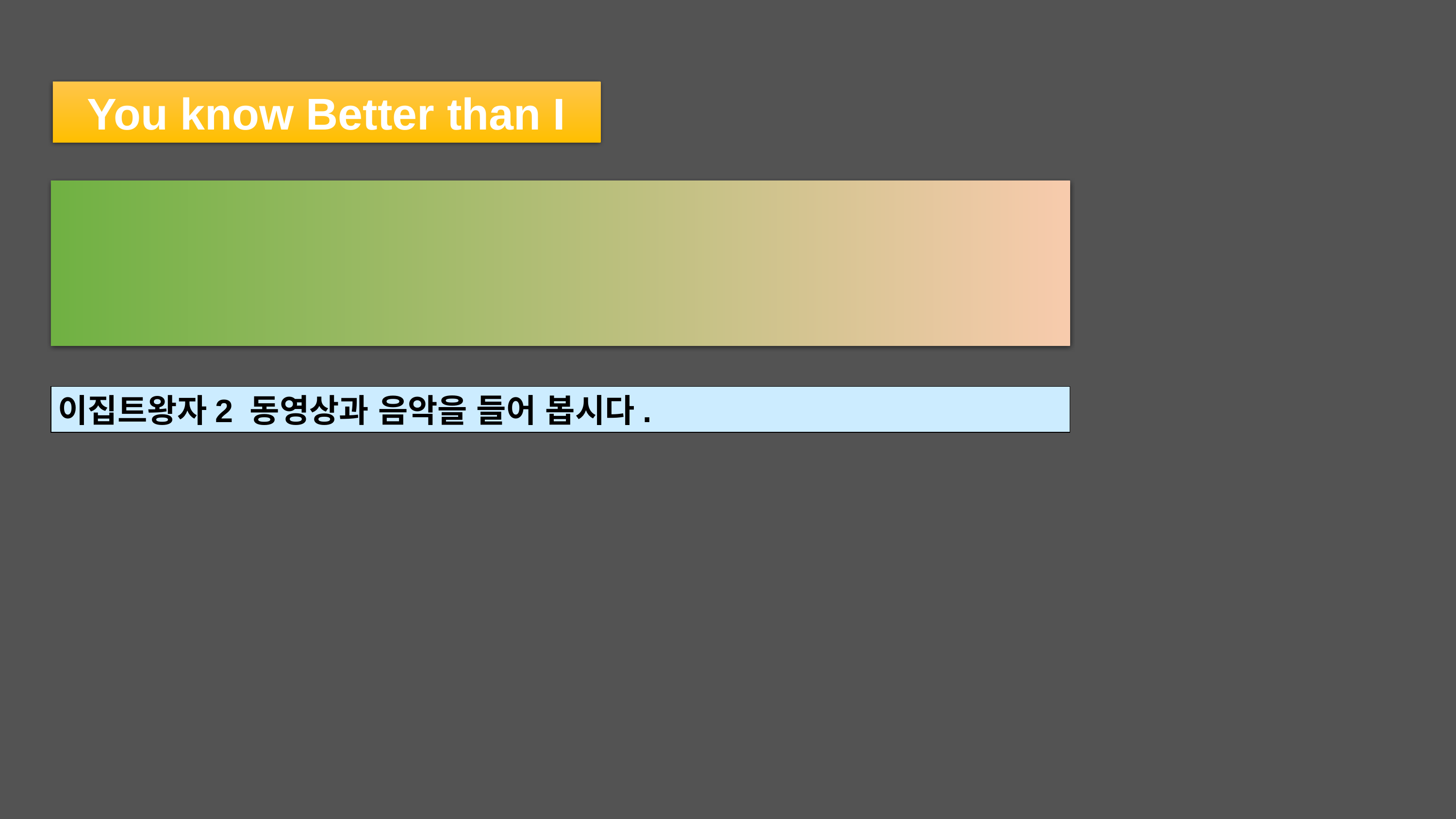

You know Better than I

이집트왕자2 동영상과 음악을 들어 봅시다.